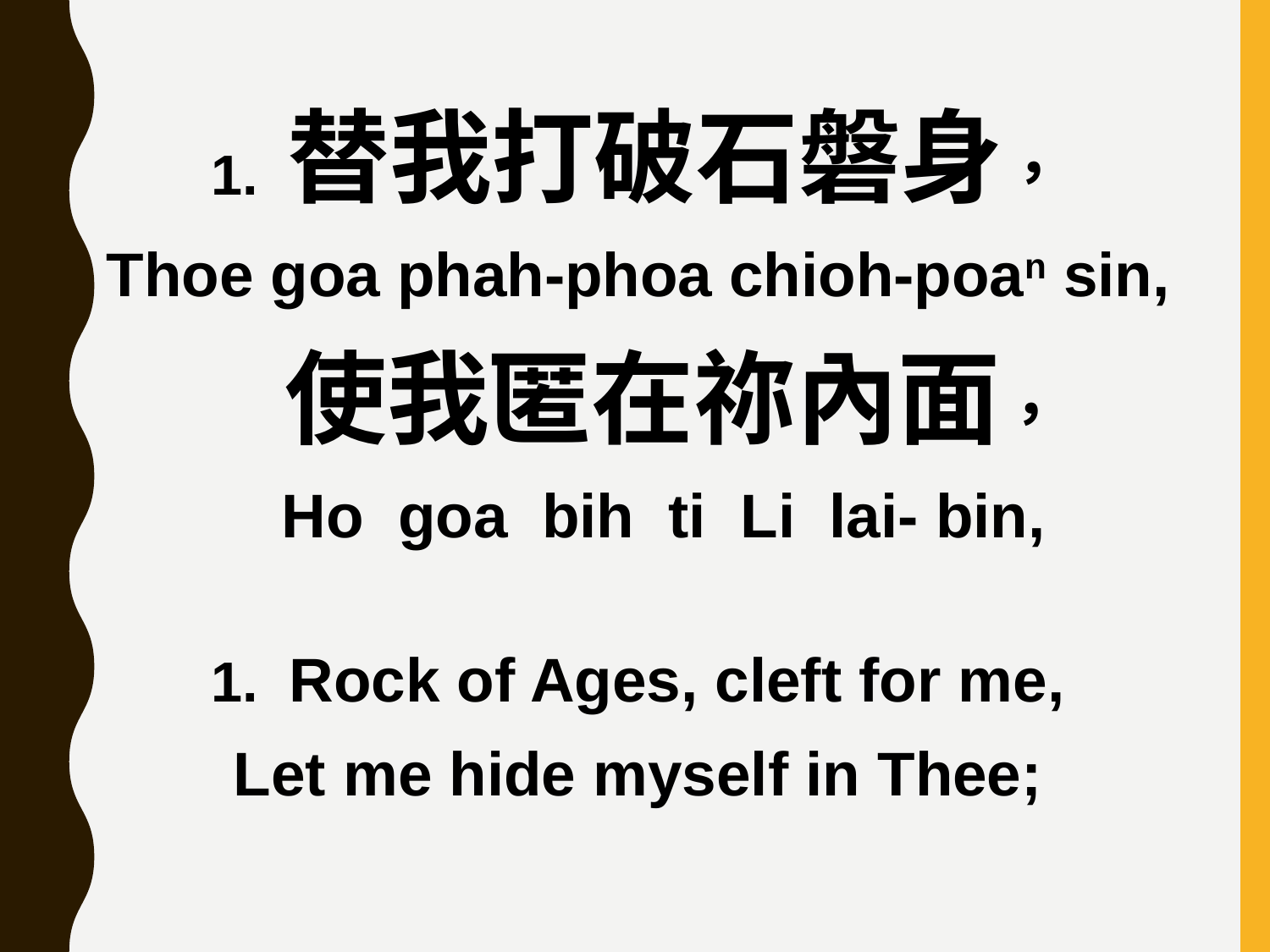

1. 替我打破石磐身，
Thoe goa phah-phoa chioh-poan sin,
  使我匿在祢內面，
   Ho  goa  bih  ti  Li  lai- bin,

1.  Rock of Ages, cleft for me,
Let me hide myself in Thee;